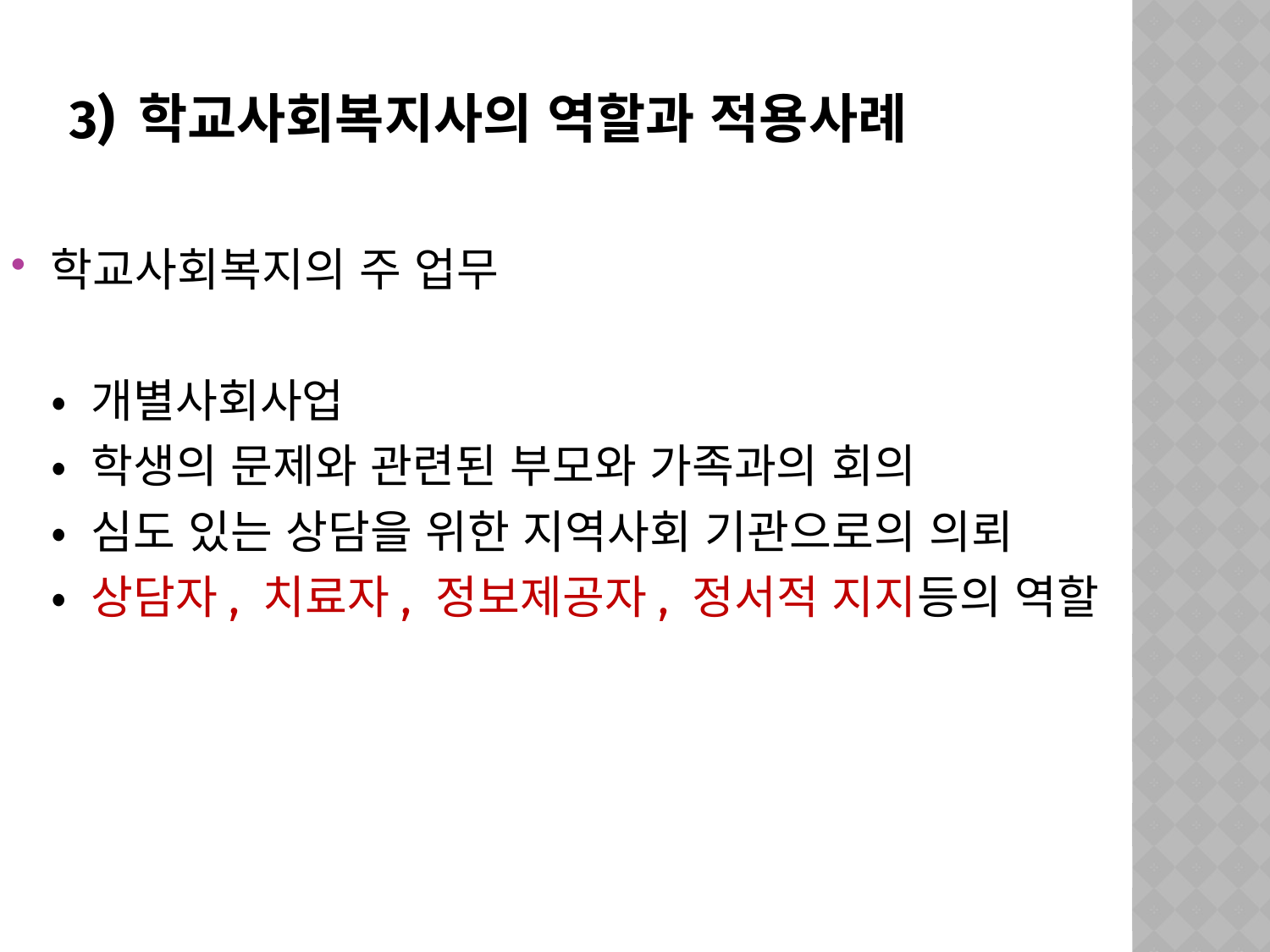

# 3) 학교사회복지사의 역할과 적용사례

학교사회복지의 주 업무

   • 개별사회사업
   • 학생의 문제와 관련된 부모와 가족과의 회의
   • 심도 있는 상담을 위한 지역사회 기관으로의 의뢰
   • 상담자, 치료자, 정보제공자, 정서적 지지등의 역할